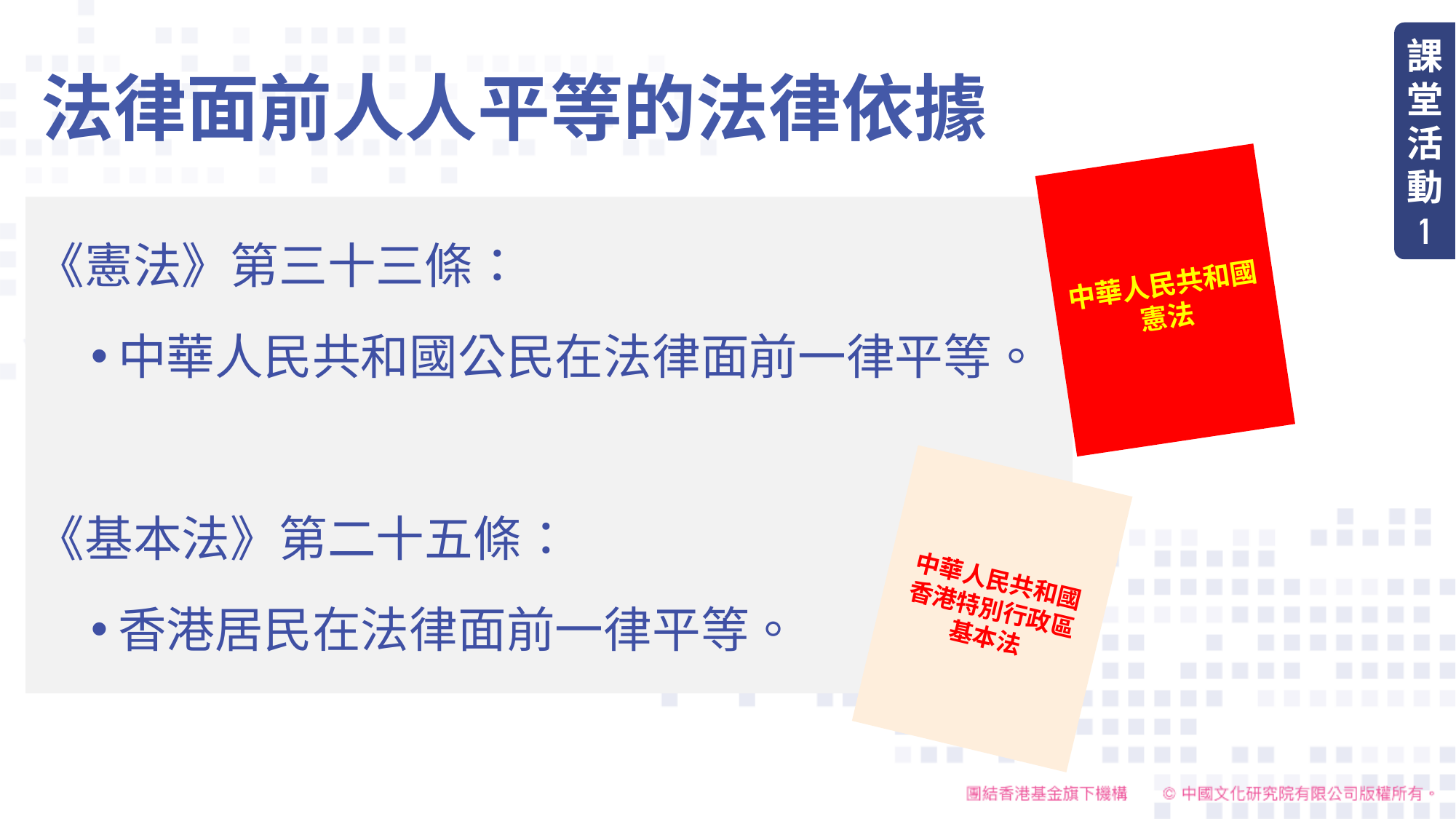

課堂活動
1
法律面前人人平等的法律依據

中華人民共和國
憲法
《憲法》第三十三條：
中華人民共和國公民在法律面前一律平等。

《基本法》第二十五條：
香港居民在法律面前一律平等。
中華人民共和國
香港特別行政區
基本法